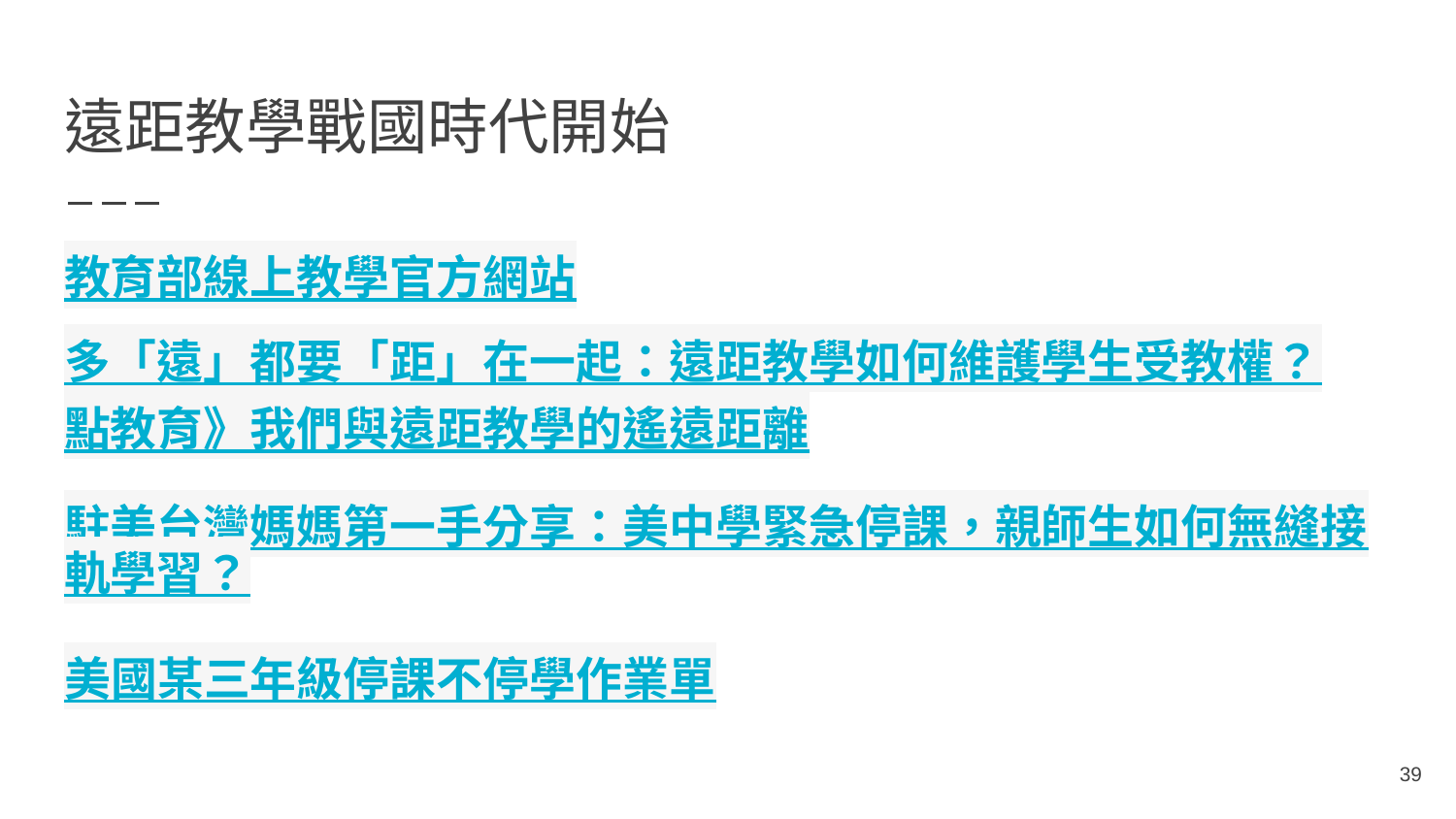

# 遠距教學戰國時代開始
教育部線上教學官方網站
多「遠」都要「距」在一起：遠距教學如何維護學生受教權？
點教育》我們與遠距教學的遙遠距離
駐美台灣媽媽第一手分享：美中學緊急停課，親師生如何無縫接軌學習？
美國某三年級停課不停學作業單
39